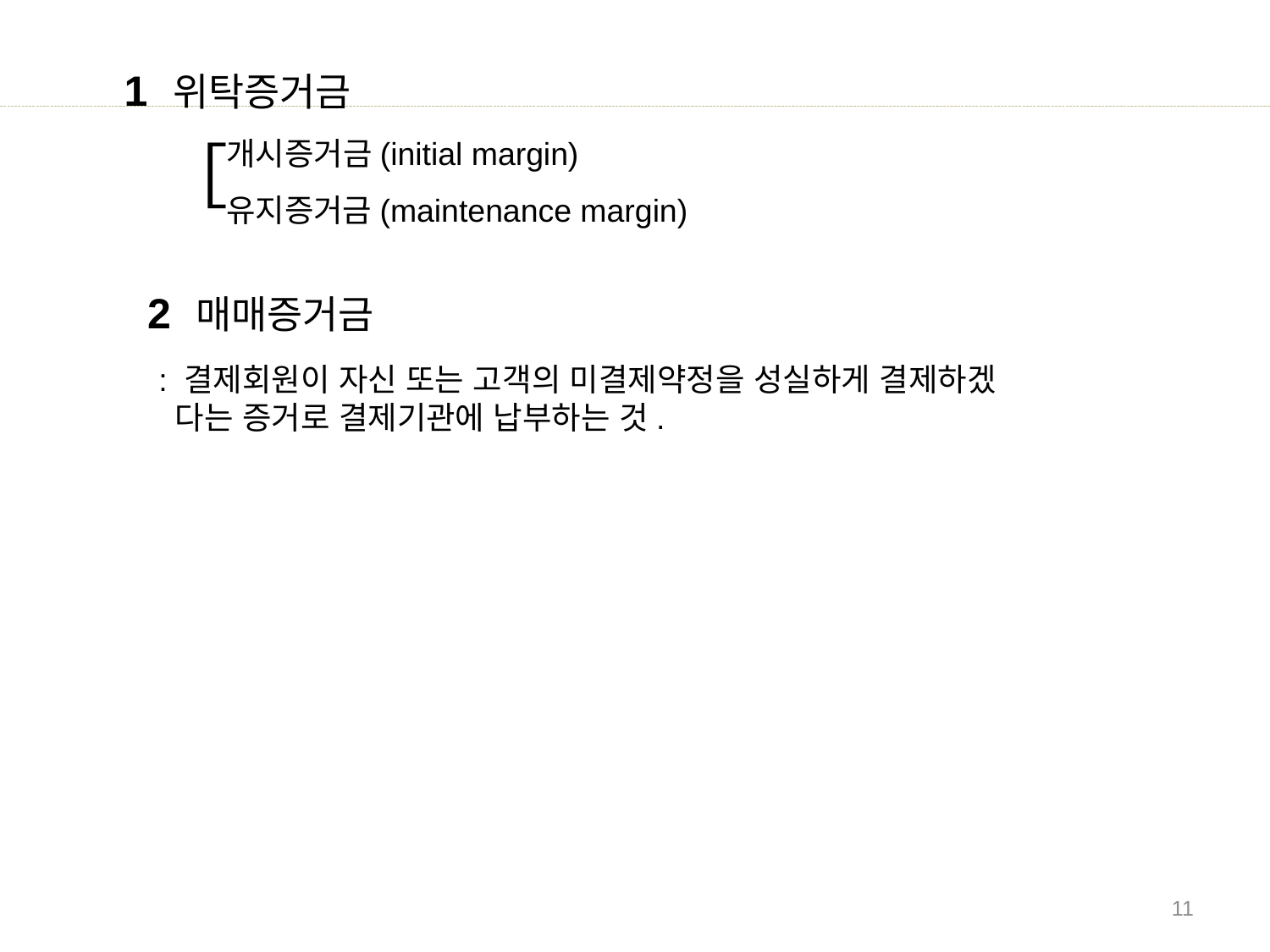

1  위탁증거금
［
개시증거금(initial margin)
유지증거금(maintenance margin)
2  매매증거금
: 결제회원이 자신 또는 고객의 미결제약정을 성실하게 결제하겠
 다는 증거로 결제기관에 납부하는 것.
11